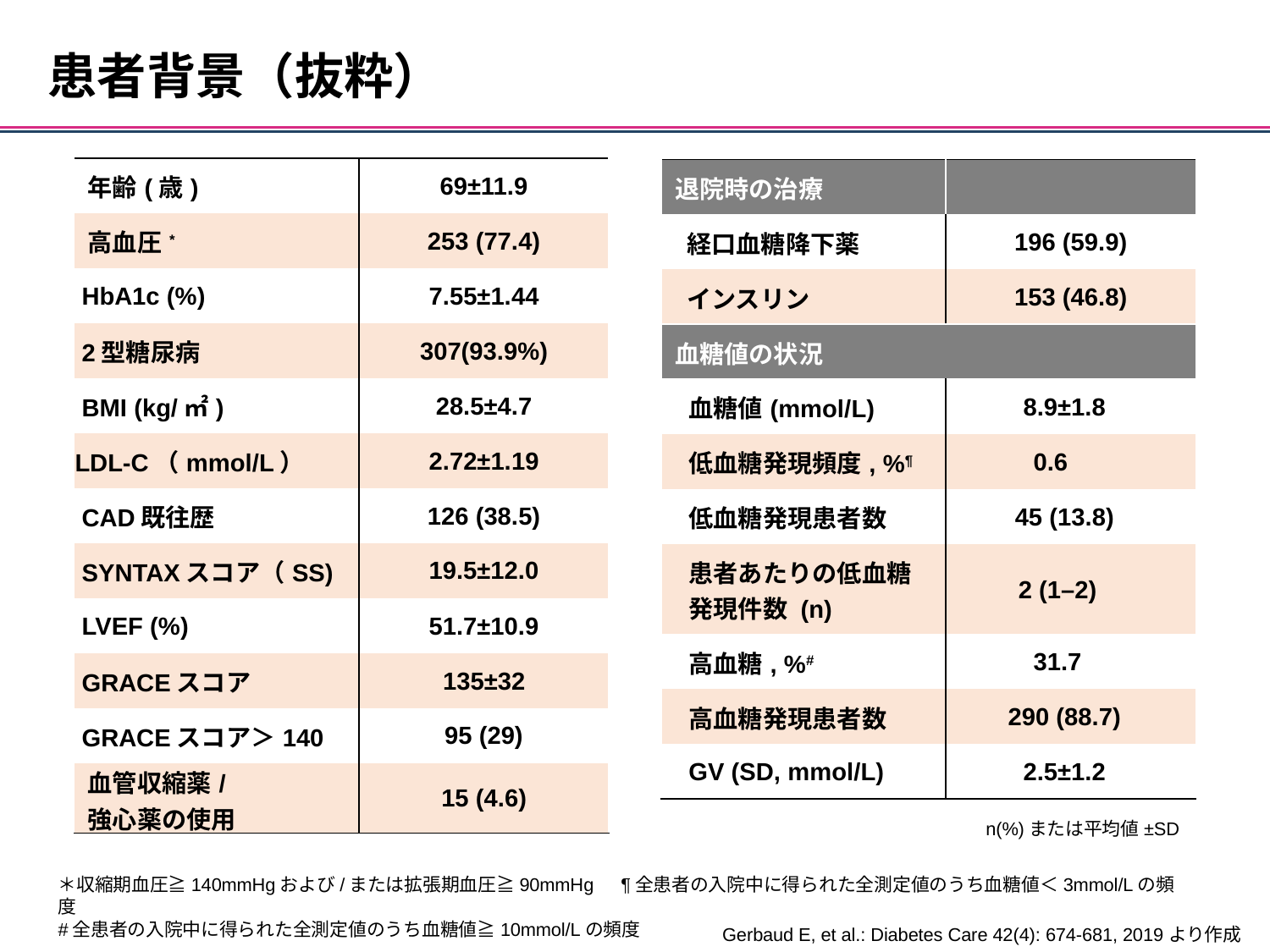

患者背景（抜粋）
| 年齢(歳) | 69±11.9 |
| --- | --- |
| 高血圧\* | 253 (77.4) |
| HbA1c (%) | 7.55±1.44 |
| 2型糖尿病 | 307(93.9%) |
| BMI (kg/㎡) | 28.5±4.7 |
| LDL-C（mmol/L） | 2.72±1.19 |
| CAD既往歴 | 126 (38.5) |
| SYNTAXスコア（SS) | 19.5±12.0 |
| LVEF (%) | 51.7±10.9 |
| GRACEスコア | 135±32 |
| GRACEスコア＞140 | 95 (29) |
| 血管収縮薬/ 強心薬の使用 | 15 (4.6) |
| 退院時の治療 |  |
| --- | --- |
| 経口血糖降下薬 | 196 (59.9) |
| インスリン | 153 (46.8) |
| 血糖値の状況 |  |
| 血糖値(mmol/L) | 8.9±1.8 |
| 低血糖発現頻度, %¶ | 0.6 |
| 低血糖発現患者数 | 45 (13.8) |
| 患者あたりの低血糖 発現件数 (n) | 2 (1–2) |
| 高血糖, %# | 31.7 |
| 高血糖発現患者数 | 290 (88.7) |
| GV (SD, mmol/L) | 2.5±1.2 |
n(%)または平均値±SD
＊収縮期血圧≧140mmHgおよび/または拡張期血圧≧90mmHg　¶全患者の入院中に得られた全測定値のうち血糖値＜3mmol/Lの頻度
#全患者の入院中に得られた全測定値のうち血糖値≧10mmol/Lの頻度
Gerbaud E, et al.: Diabetes Care 42(4): 674-681, 2019より作成